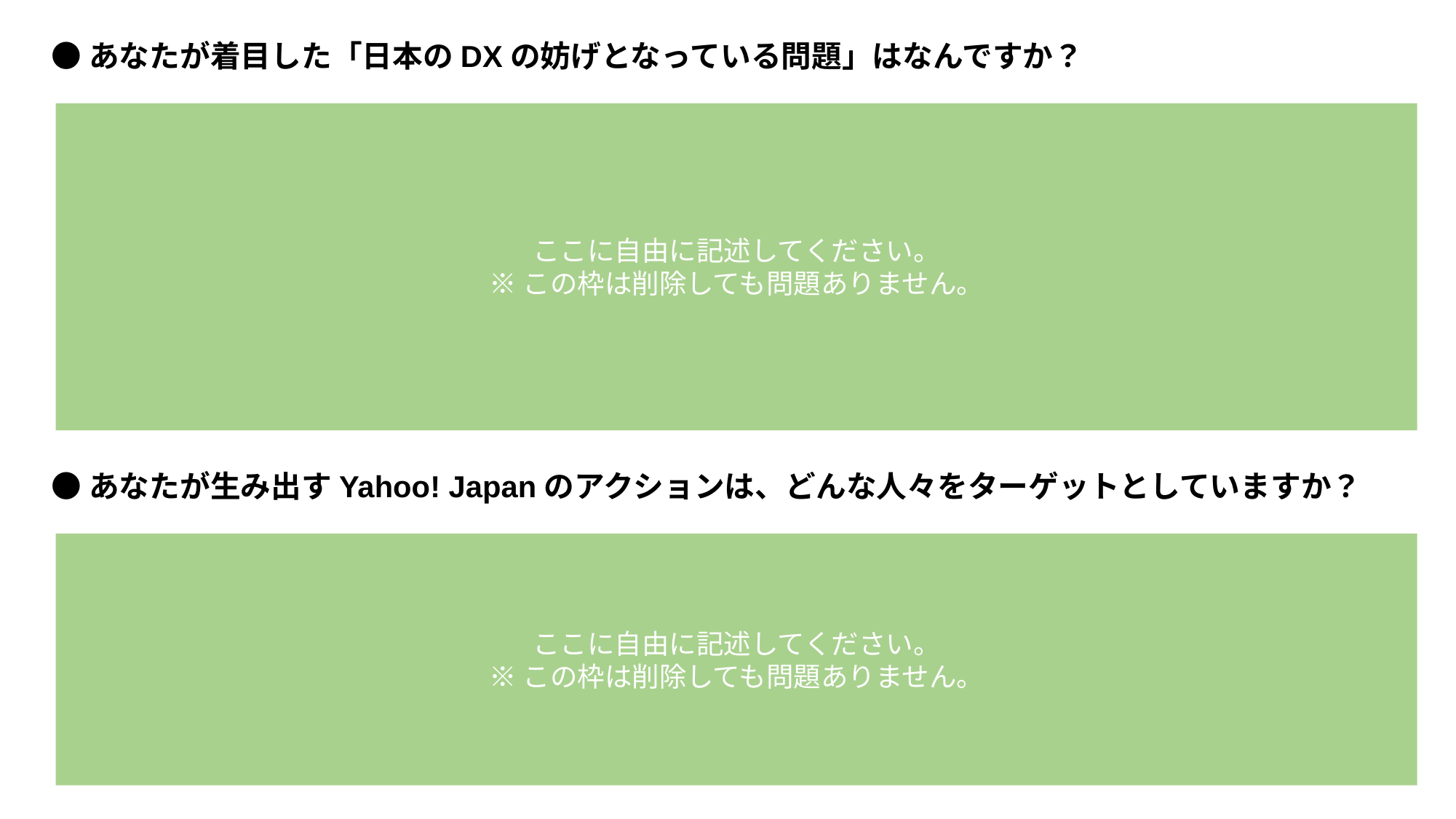

●あなたが着目した「日本のDXの妨げとなっている問題」はなんですか？
ここに自由に記述してください。
※この枠は削除しても問題ありません。
●あなたが生み出すYahoo! Japanのアクションは、どんな人々をターゲットとしていますか？
ここに自由に記述してください。
※この枠は削除しても問題ありません。